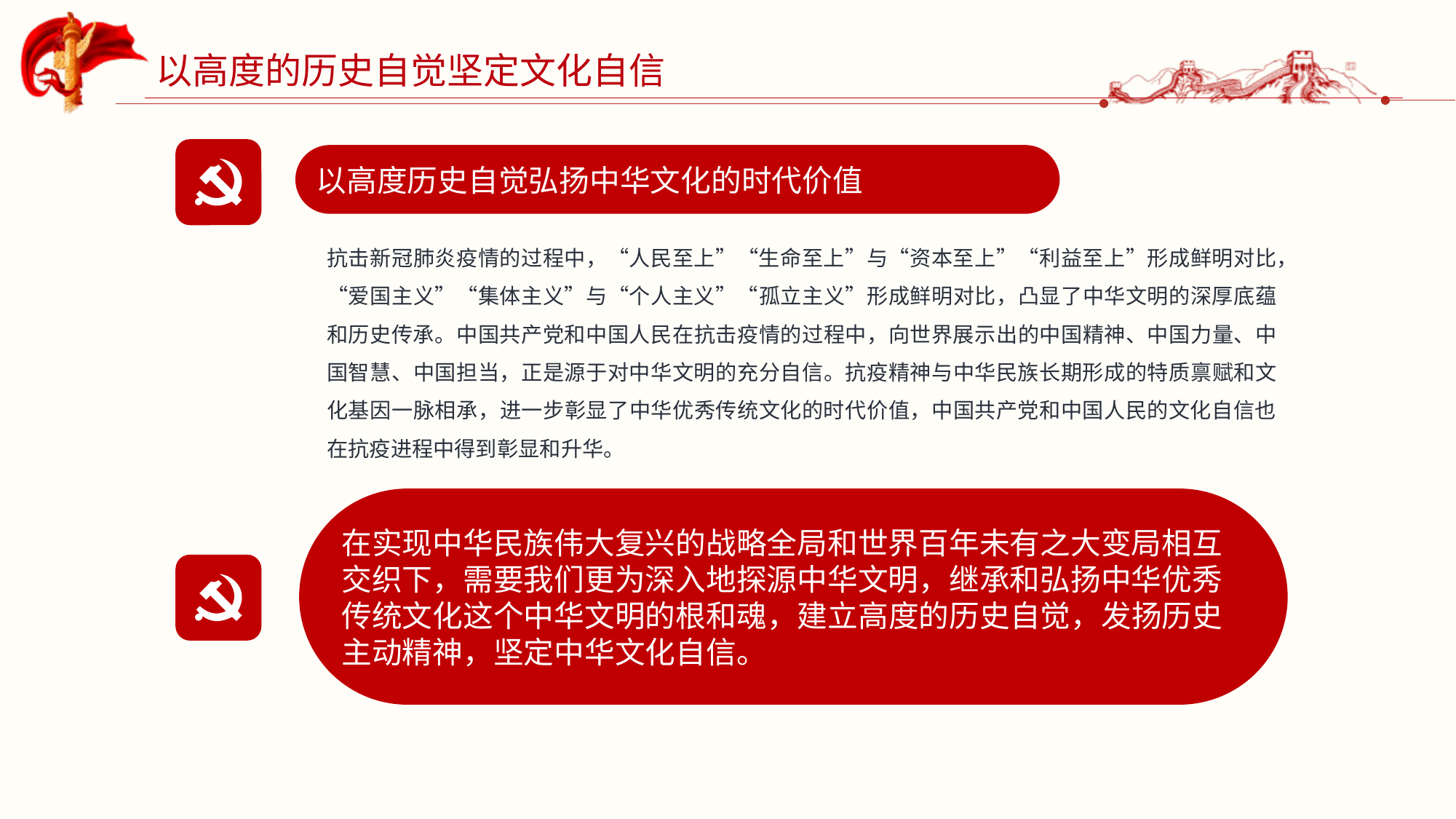

以高度的历史自觉坚定文化自信

以高度历史自觉弘扬中华文化的时代价值
抗击新冠肺炎疫情的过程中，“人民至上”“生命至上”与“资本至上”“利益至上”形成鲜明对比，“爱国主义”“集体主义”与“个人主义”“孤立主义”形成鲜明对比，凸显了中华文明的深厚底蕴和历史传承。中国共产党和中国人民在抗击疫情的过程中，向世界展示出的中国精神、中国力量、中国智慧、中国担当，正是源于对中华文明的充分自信。抗疫精神与中华民族长期形成的特质禀赋和文化基因一脉相承，进一步彰显了中华优秀传统文化的时代价值，中国共产党和中国人民的文化自信也在抗疫进程中得到彰显和升华。
在实现中华民族伟大复兴的战略全局和世界百年未有之大变局相互交织下，需要我们更为深入地探源中华文明，继承和弘扬中华优秀传统文化这个中华文明的根和魂，建立高度的历史自觉，发扬历史主动精神，坚定中华文化自信。